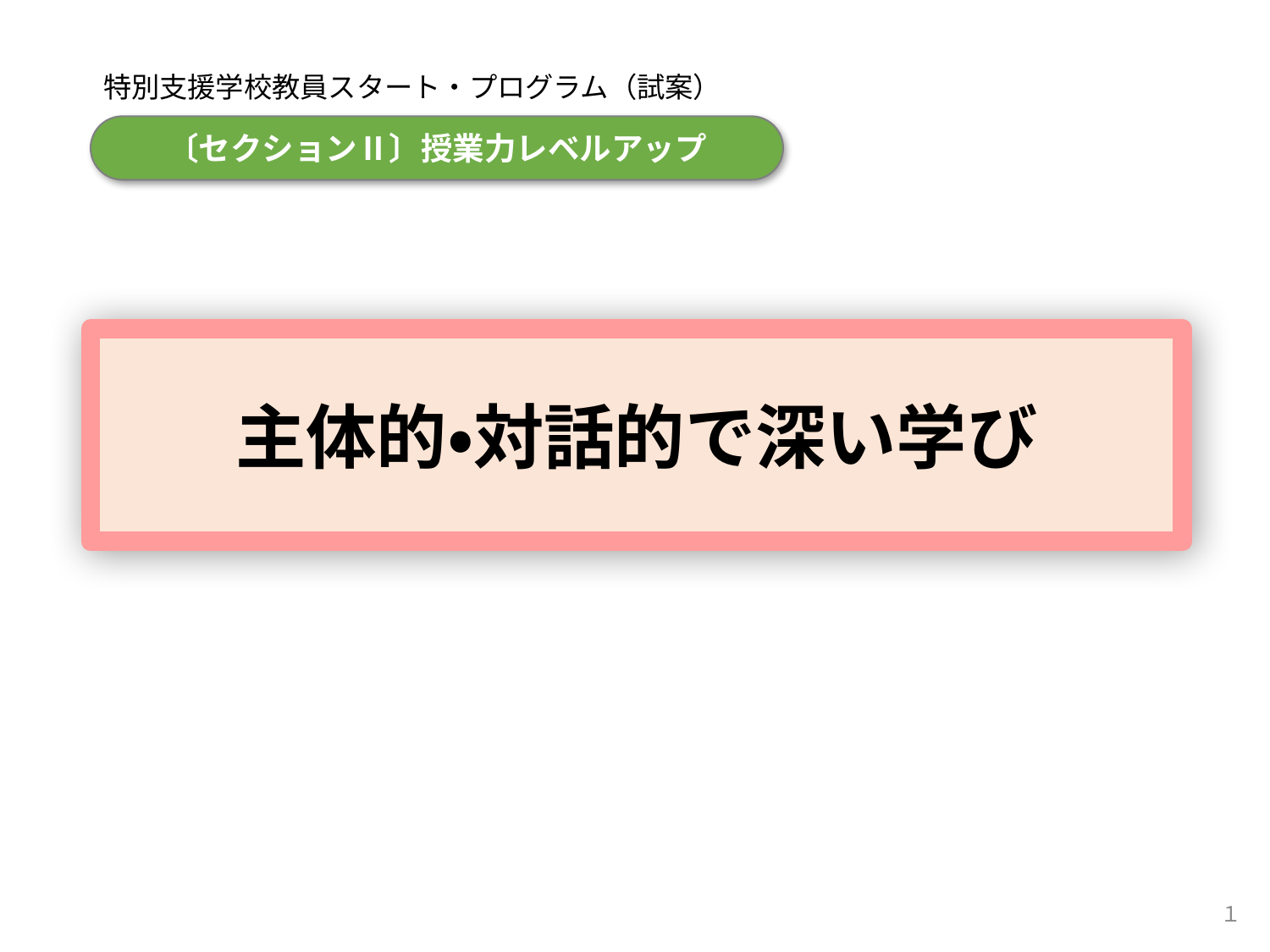

特別支援学校教員スタート・プログラム（試案）
〔セクションⅡ〕授業力レベルアップ
# 主体的・対話的で深い学び
１